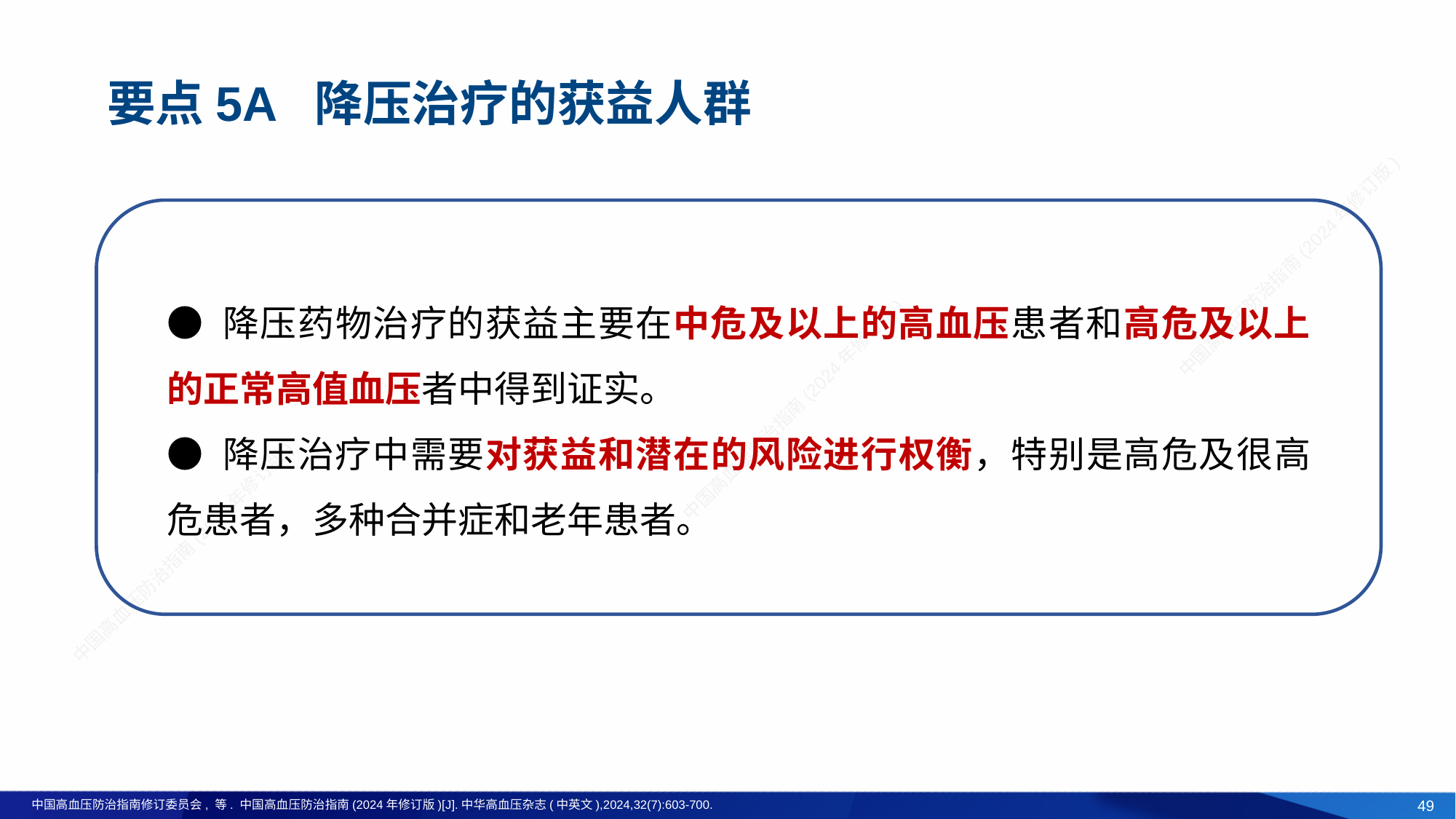

要点5A  降压治疗的获益人群

● 降压药物治疗的获益主要在中危及以上的高血压患者和高危及以上的正常高值血压者中得到证实。
● 降压治疗中需要对获益和潜在的风险进行权衡，特别是高危及很高危患者，多种合并症和老年患者。